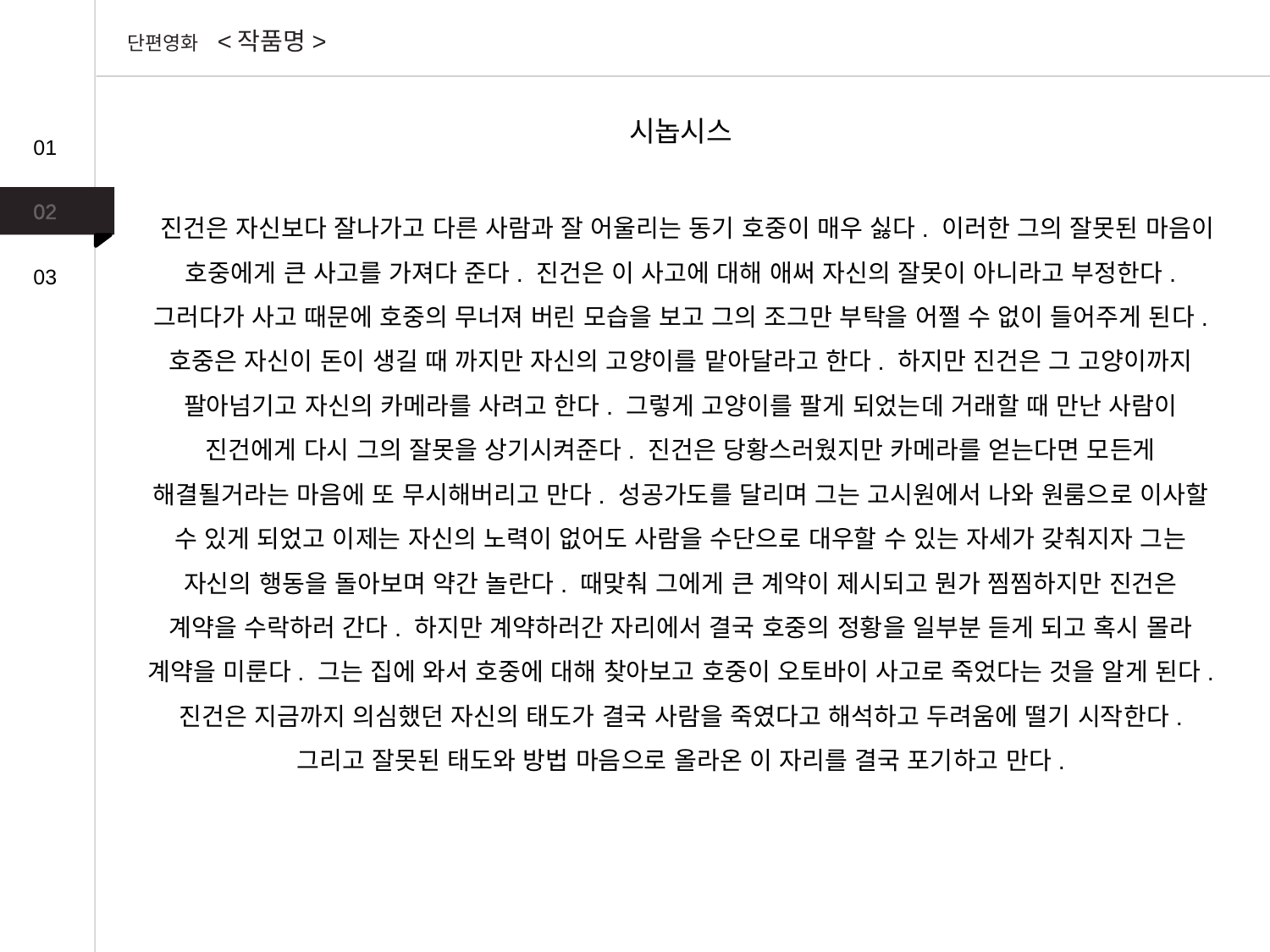

단편영화  <작품명>
시놉시스

 진건은 자신보다 잘나가고 다른 사람과 잘 어울리는 동기 호중이 매우 싫다. 이러한 그의 잘못된 마음이 호중에게 큰 사고를 가져다 준다. 진건은 이 사고에 대해 애써 자신의 잘못이 아니라고 부정한다. 그러다가 사고 때문에 호중의 무너져 버린 모습을 보고 그의 조그만 부탁을 어쩔 수 없이 들어주게 된다. 호중은 자신이 돈이 생길 때 까지만 자신의 고양이를 맡아달라고 한다. 하지만 진건은 그 고양이까지 팔아넘기고 자신의 카메라를 사려고 한다. 그렇게 고양이를 팔게 되었는데 거래할 때 만난 사람이 진건에게 다시 그의 잘못을 상기시켜준다. 진건은 당황스러웠지만 카메라를 얻는다면 모든게 해결될거라는 마음에 또 무시해버리고 만다. 성공가도를 달리며 그는 고시원에서 나와 원룸으로 이사할 수 있게 되었고 이제는 자신의 노력이 없어도 사람을 수단으로 대우할 수 있는 자세가 갖춰지자 그는 자신의 행동을 돌아보며 약간 놀란다. 때맞춰 그에게 큰 계약이 제시되고 뭔가 찜찜하지만 진건은 계약을 수락하러 간다. 하지만 계약하러간 자리에서 결국 호중의 정황을 일부분 듣게 되고 혹시 몰라 계약을 미룬다. 그는 집에 와서 호중에 대해 찾아보고 호중이 오토바이 사고로 죽었다는 것을 알게 된다. 진건은 지금까지 의심했던 자신의 태도가 결국 사람을 죽였다고 해석하고 두려움에 떨기 시작한다. 그리고 잘못된 태도와 방법 마음으로 올라온 이 자리를 결국 포기하고 만다.

 01

 02
 03